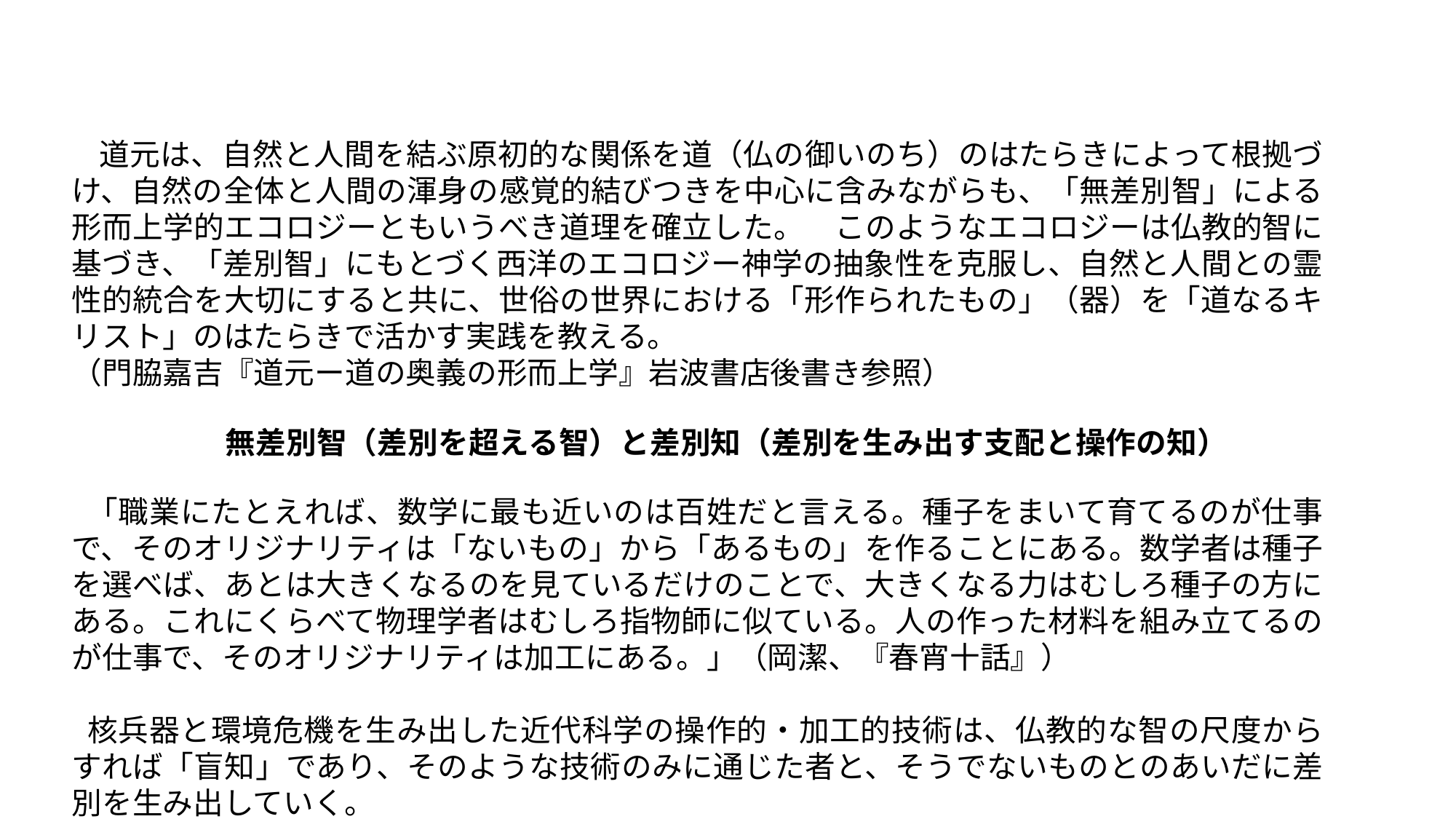

道元は、自然と人間を結ぶ原初的な関係を道（仏の御いのち）のはたらきによって根拠づけ、自然の全体と人間の渾身の感覚的結びつきを中心に含みながらも、「無差別智」による形而上学的エコロジーともいうべき道理を確立した。　このようなエコロジーは仏教的智に基づき、「差別智」にもとづく西洋のエコロジー神学の抽象性を克服し、自然と人間との霊性的統合を大切にすると共に、世俗の世界における「形作られたもの」（器）を「道なるキリスト」のはたらきで活かす実践を教える。
（門脇嘉吉『道元ー道の奥義の形而上学』岩波書店後書き参照）

　　無差別智（差別を超える智）と差別知（差別を生み出す支配と操作の知）

「職業にたとえれば、数学に最も近いのは百姓だと言える。種子をまいて育てるのが仕事で、そのオリジナリティは「ないもの」から「あるもの」を作ることにある。数学者は種子を選べば、あとは大きくなるのを見ているだけのことで、大きくなる力はむしろ種子の方にある。これにくらべて物理学者はむしろ指物師に似ている。人の作った材料を組み立てるのが仕事で、そのオリジナリティは加工にある。」（岡潔、『春宵十話』）

核兵器と環境危機を生み出した近代科学の操作的・加工的技術は、仏教的な智の尺度からすれば「盲知」であり、そのような技術のみに通じた者と、そうでないものとのあいだに差別を生み出していく。